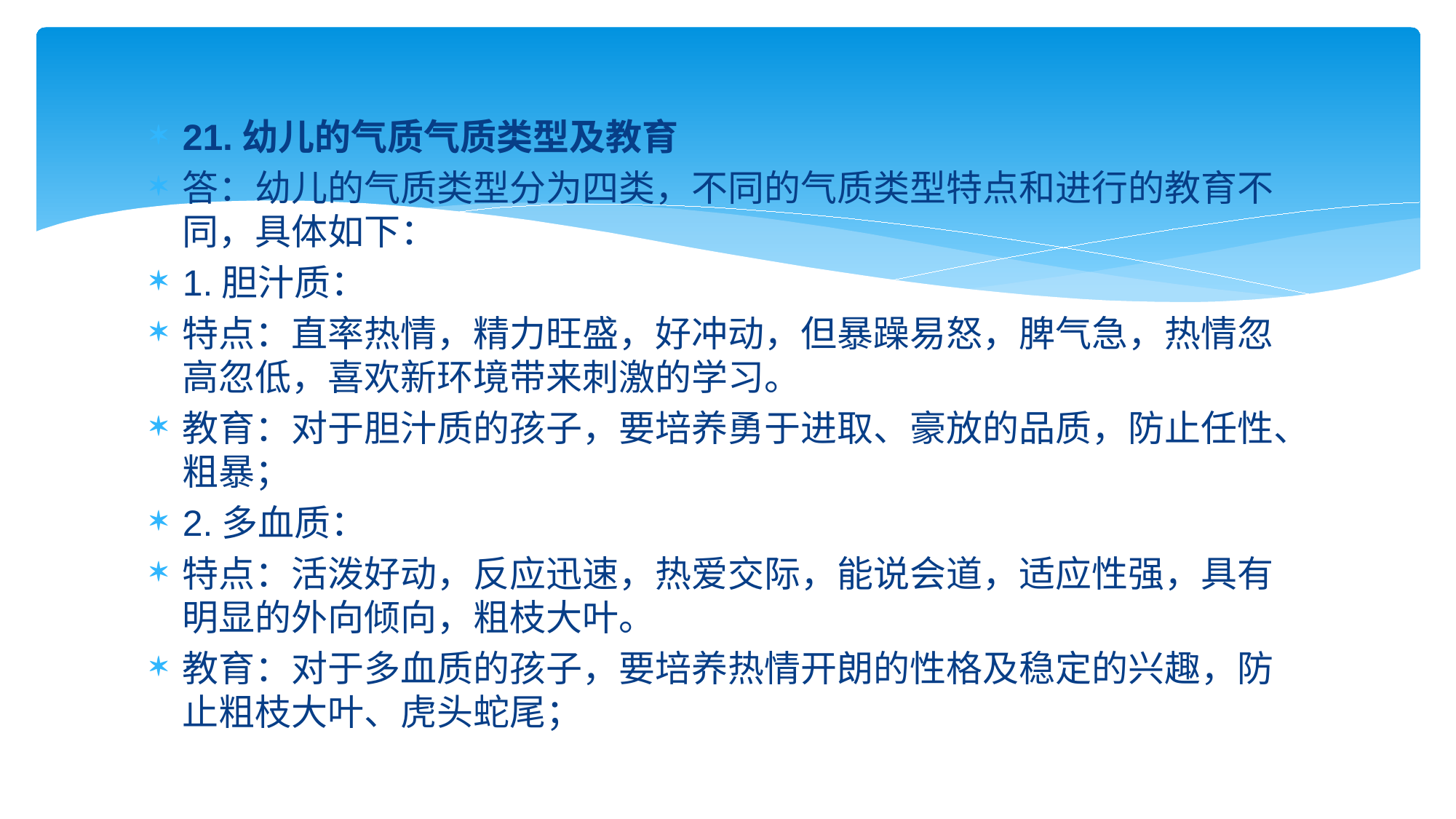

21.幼儿的气质气质类型及教育
答：幼儿的气质类型分为四类，不同的气质类型特点和进行的教育不同，具体如下：
1.胆汁质：
特点：直率热情，精力旺盛，好冲动，但暴躁易怒，脾气急，热情忽高忽低，喜欢新环境带来刺激的学习。
教育：对于胆汁质的孩子，要培养勇于进取、豪放的品质，防止任性、粗暴；
2.多血质：
特点：活泼好动，反应迅速，热爱交际，能说会道，适应性强，具有明显的外向倾向，粗枝大叶。
教育：对于多血质的孩子，要培养热情开朗的性格及稳定的兴趣，防止粗枝大叶、虎头蛇尾；